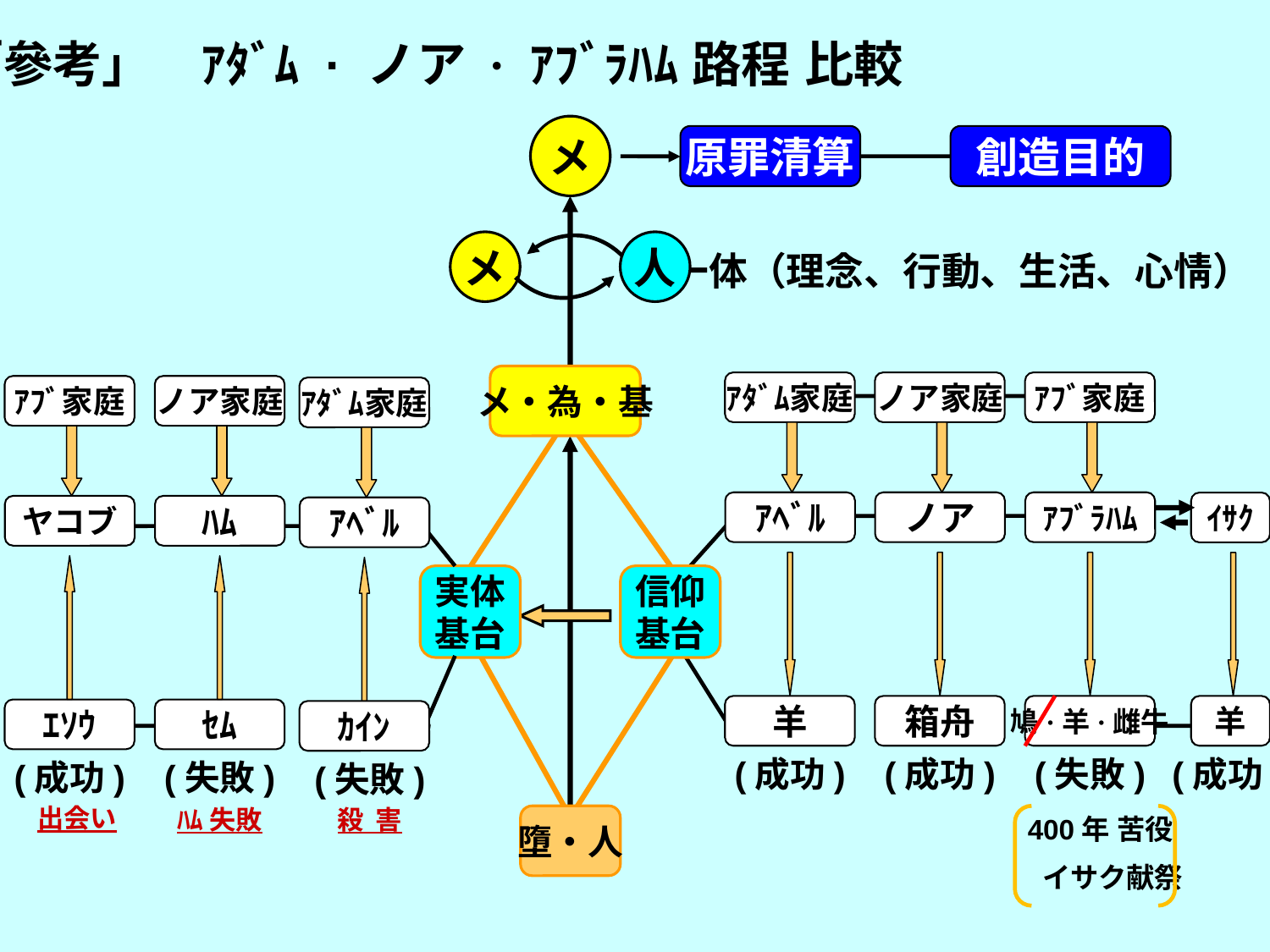

「參考」　ｱﾀﾞﾑ · ノア · ｱﾌﾞﾗﾊﾑ 路程 比較
メ
原罪清算
創造目的

メ
人

一体（理念、行動、生活、心情）
メ・為・基
ｱﾀﾞﾑ家庭
ノア家庭
ｱﾌﾞ家庭
ｱﾌﾞ家庭
ノア家庭
ｱﾀﾞﾑ家庭

ｱﾍﾞﾙ
ノア
ｱﾌﾞﾗﾊﾑ
ｲｻｸ
ヤコブ
ﾊﾑ
ｱﾍﾞﾙ

実体
基台
信仰
基台

羊
箱舟
鳩·羊·雌牛
羊
ｴｿｳ
ｾﾑ
ｶｲﾝ

(成功)
(成功)
(失敗)
(成功)
(成功)
(失敗)
(失敗)
出会い
ﾊﾑ 失敗
殺  害
墮・人

400年 苦役
 イサク献祭